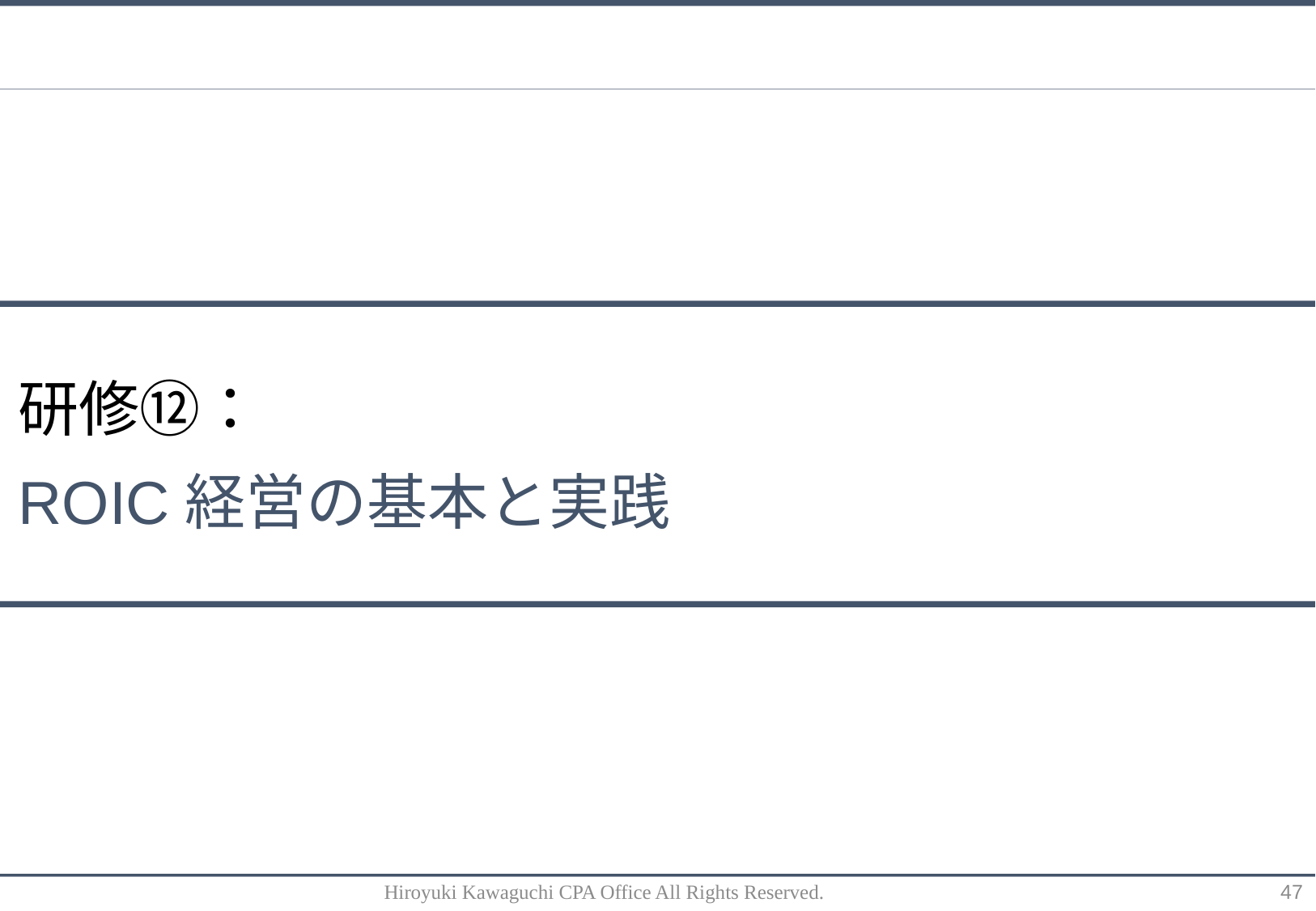

研修⑫：
ROIC経営の基本と実践
Hiroyuki Kawaguchi CPA Office All Rights Reserved.
47